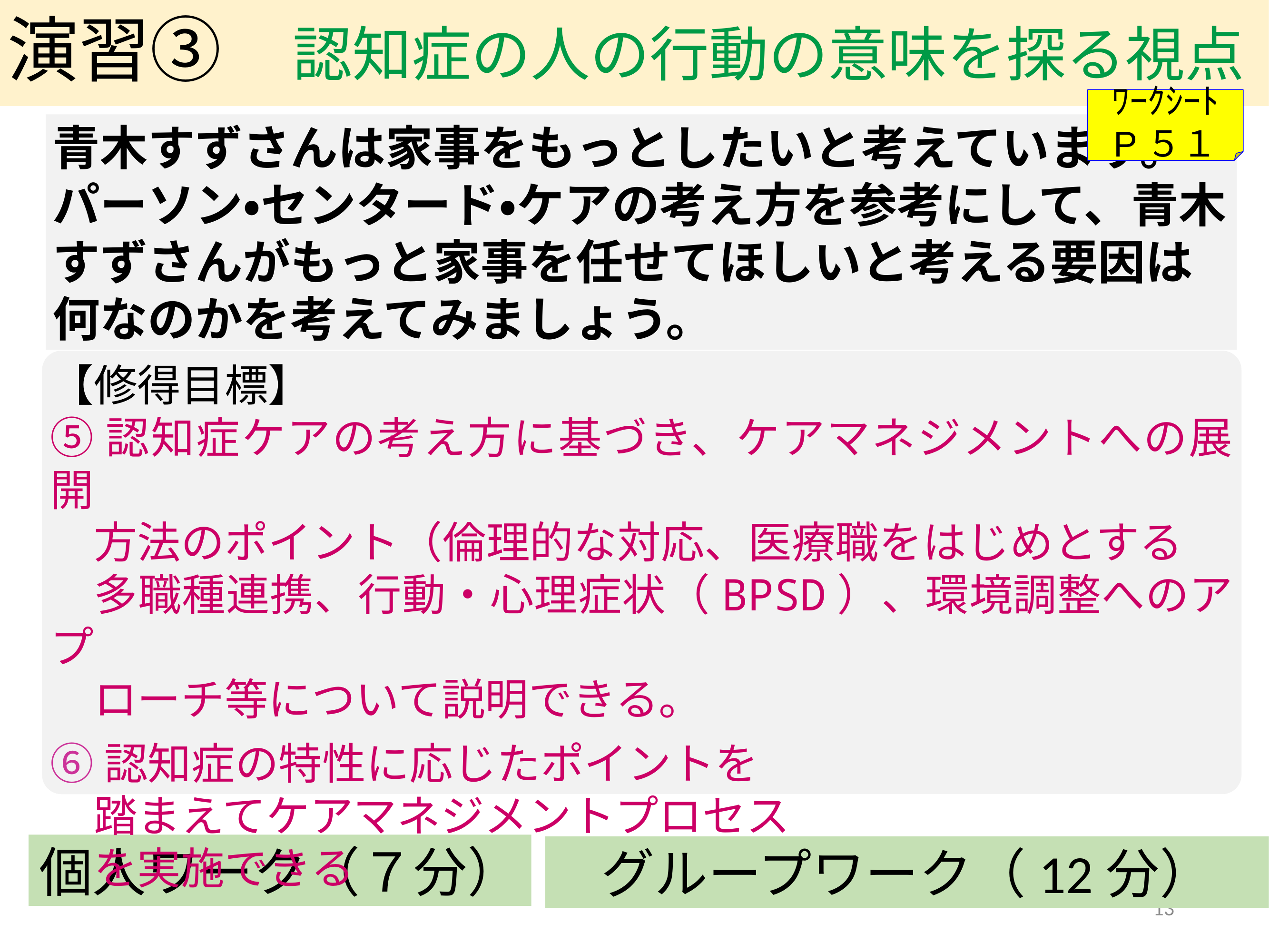

# 演習③　認知症の人の行動の意味を探る視点
ﾜｰｸｼｰﾄ
P５１
青木すずさんは家事をもっとしたいと考えています。
パーソン・センタード・ケアの考え方を参考にして、青木すずさんがもっと家事を任せてほしいと考える要因は何なのかを考えてみましょう。
【修得目標】
⑤認知症ケアの考え方に基づき、ケアマネジメントへの展開
　方法のポイント（倫理的な対応、医療職をはじめとする
　多職種連携、行動・心理症状（BPSD）、環境調整へのアプ
　ローチ等について説明できる。

⑥認知症の特性に応じたポイントを
　踏まえてケアマネジメントプロセス
　を実施できる
個人ワーク（７分）
グループワーク（12分）
13